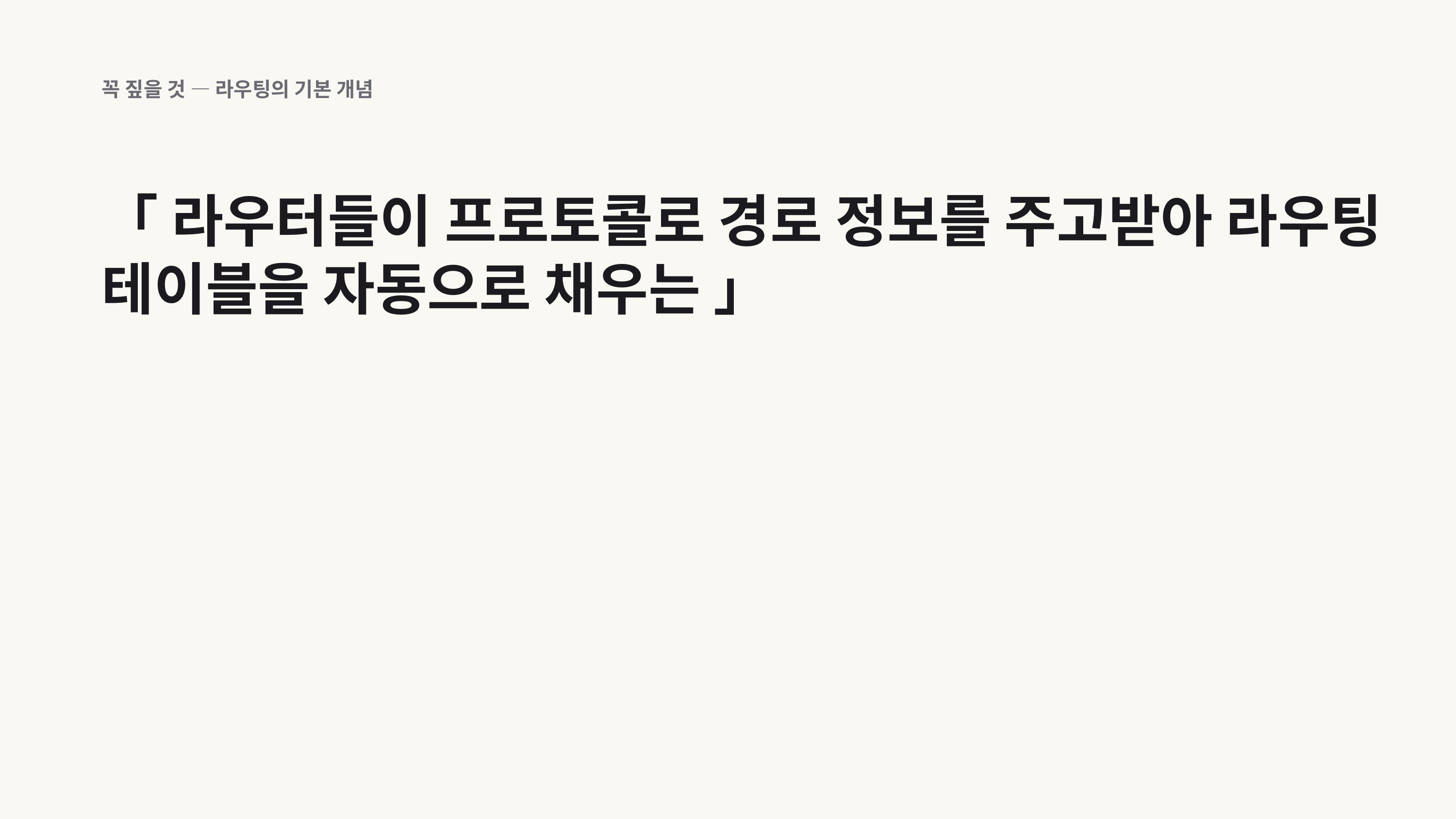

꼭 짚을 것 — 라우팅의 기본 개념
「 라우터들이 프로토콜로 경로 정보를 주고받아 라우팅 테이블을 자동으로 채우는 」